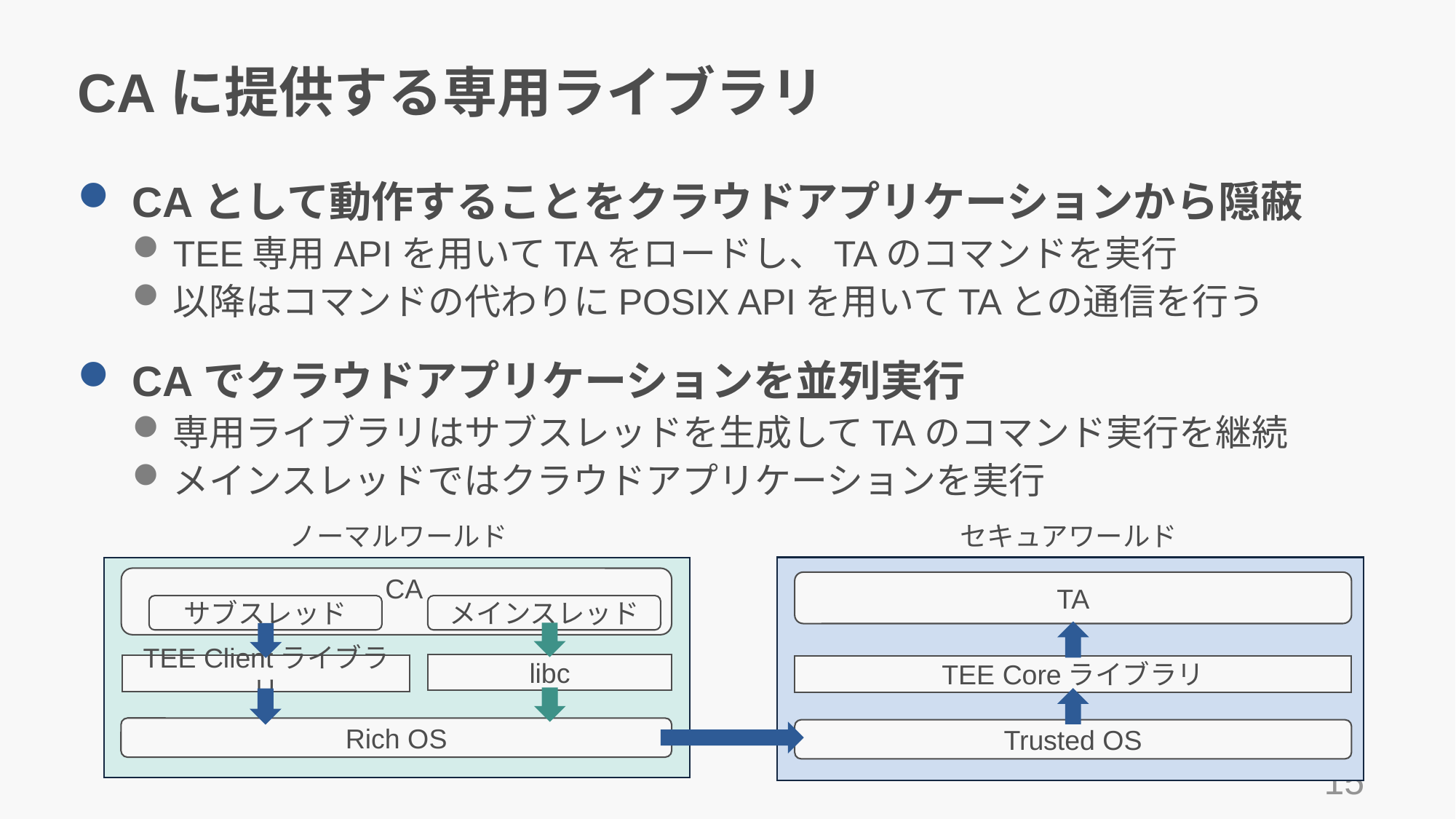

# CAに提供する専用ライブラリ
CAとして動作することをクラウドアプリケーションから隠蔽
TEE専用APIを用いてTAをロードし、TAのコマンドを実行
以降はコマンドの代わりにPOSIX APIを用いてTAとの通信を行う
CAでクラウドアプリケーションを並列実行
専用ライブラリはサブスレッドを生成してTAのコマンド実行を継続
メインスレッドではクラウドアプリケーションを実行
セキュアワールド
ノーマルワールド

  CA
TA
サブスレッド
メインスレッド

libc
TEE Clientライブラリ
TEE Coreライブラリ

Rich OS
Trusted OS